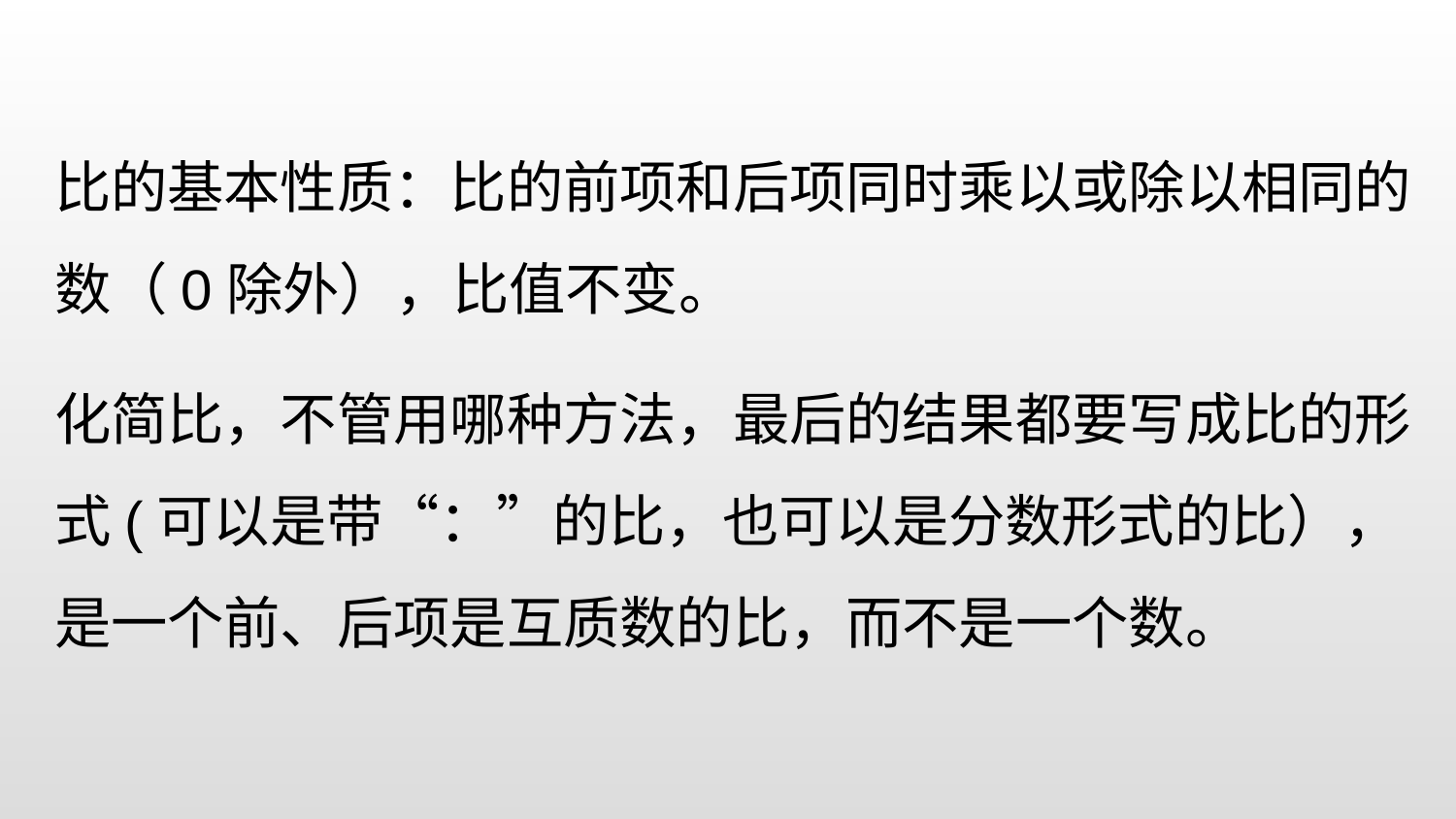

比的基本性质：比的前项和后项同时乘以或除以相同的数（0除外），比值不变。
化简比，不管用哪种方法，最后的结果都要写成比的形式(可以是带“：”的比，也可以是分数形式的比），是一个前、后项是互质数的比，而不是一个数。